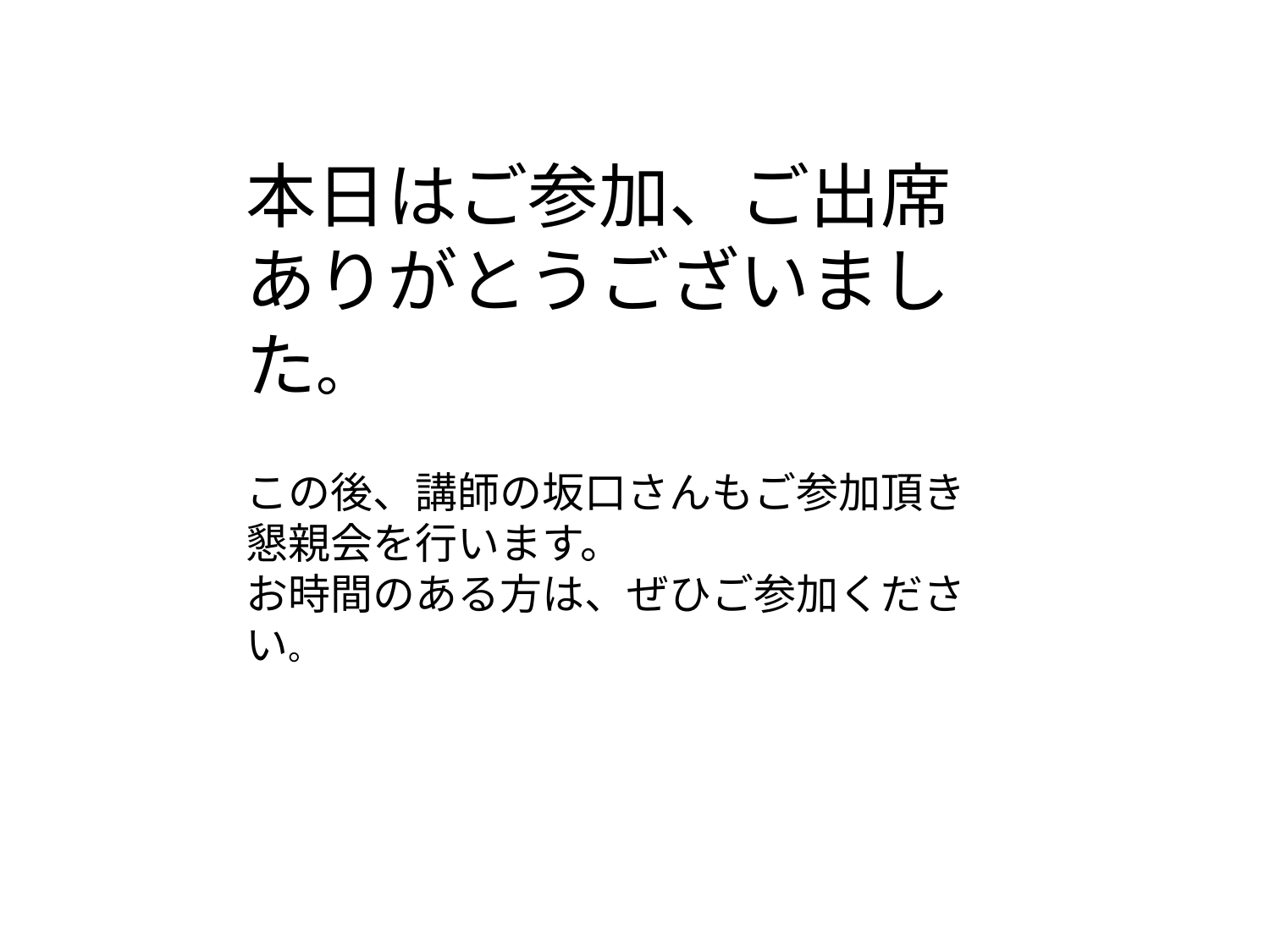

本日はご参加、ご出席
ありがとうございました。
この後、講師の坂口さんもご参加頂き
懇親会を行います。
お時間のある方は、ぜひご参加ください。